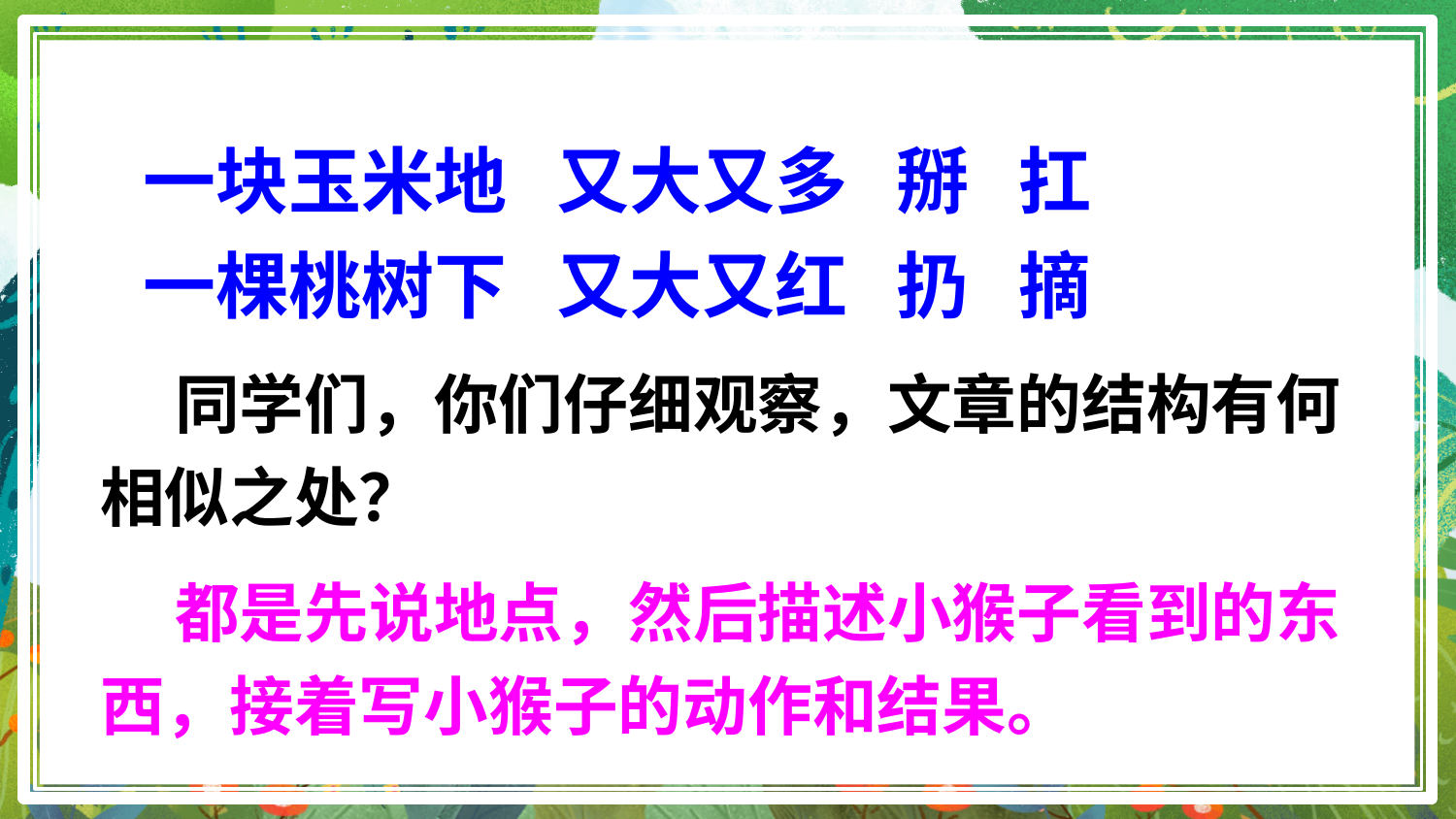

分组自学
一块玉米地   又大又多   掰   扛
一棵桃树下   又大又红   扔   摘
    同学们，你们仔细观察，文章的结构有何相似之处？
    都是先说地点，然后描述小猴子看到的东西，接着写小猴子的动作和结果。